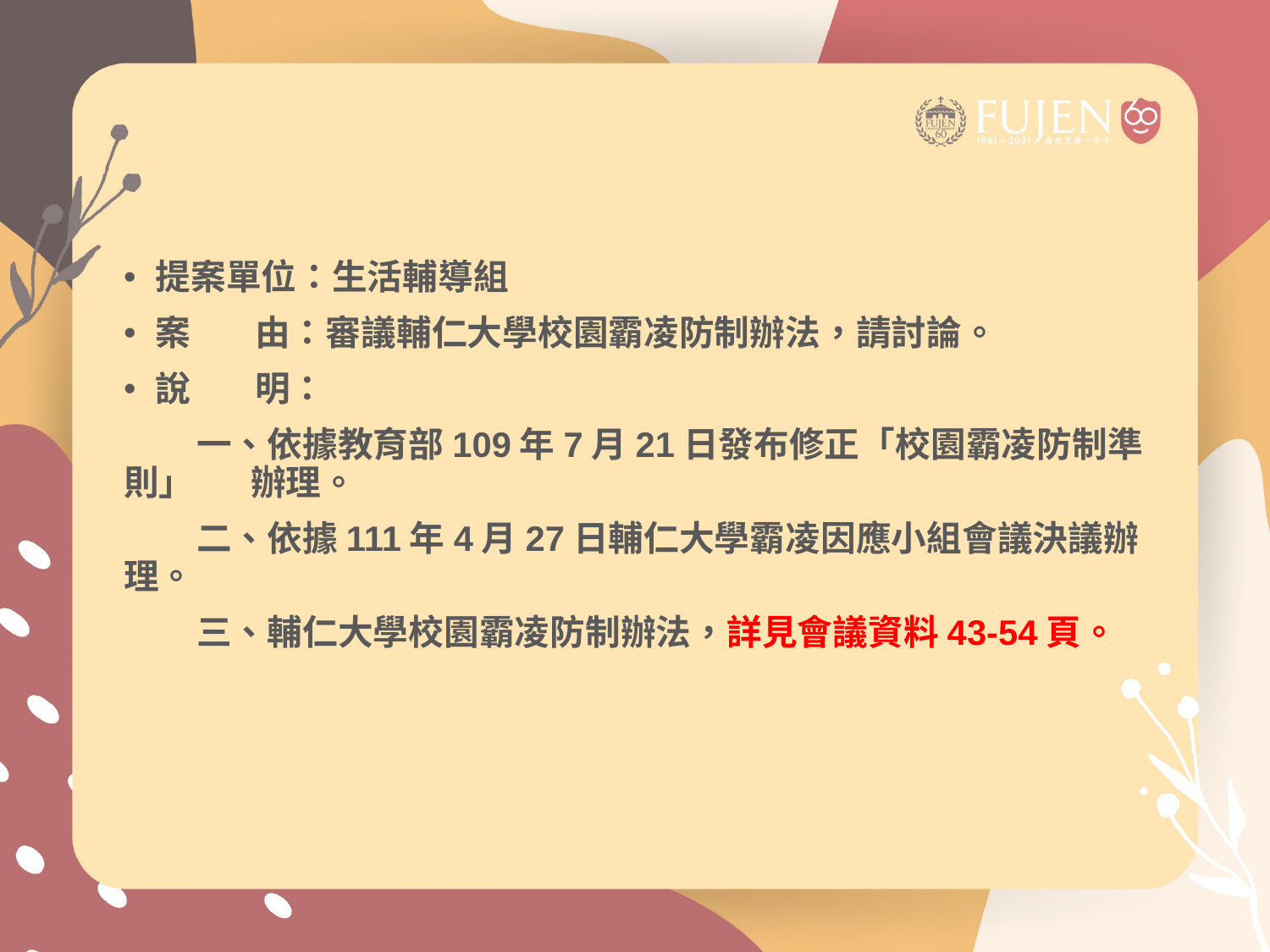

#
提案單位：生活輔導組
案        由：審議輔仁大學校園霸凌防制辦法，請討論。
說        明：
        一、依據教育部109年7月21日發布修正「校園霸凌防制準則」	辦理。
        二、依據111年4月27日輔仁大學霸凌因應小組會議決議辦理。
        三、輔仁大學校園霸凌防制辦法，詳見會議資料43-54頁。